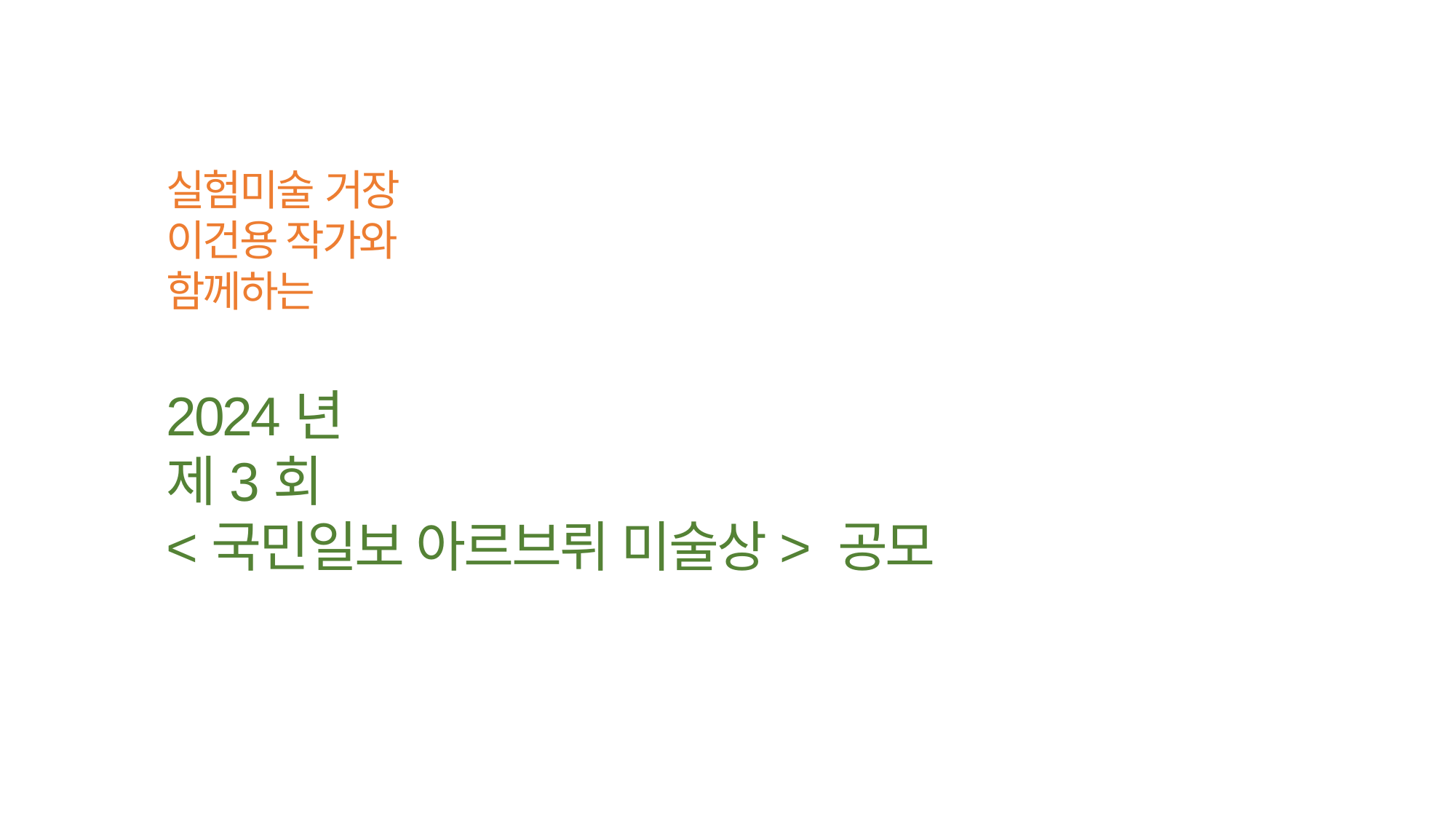

실험미술 거장
이건용 작가와
함께하는
2024년
제3회
<국민일보 아르브뤼 미술상> 공모